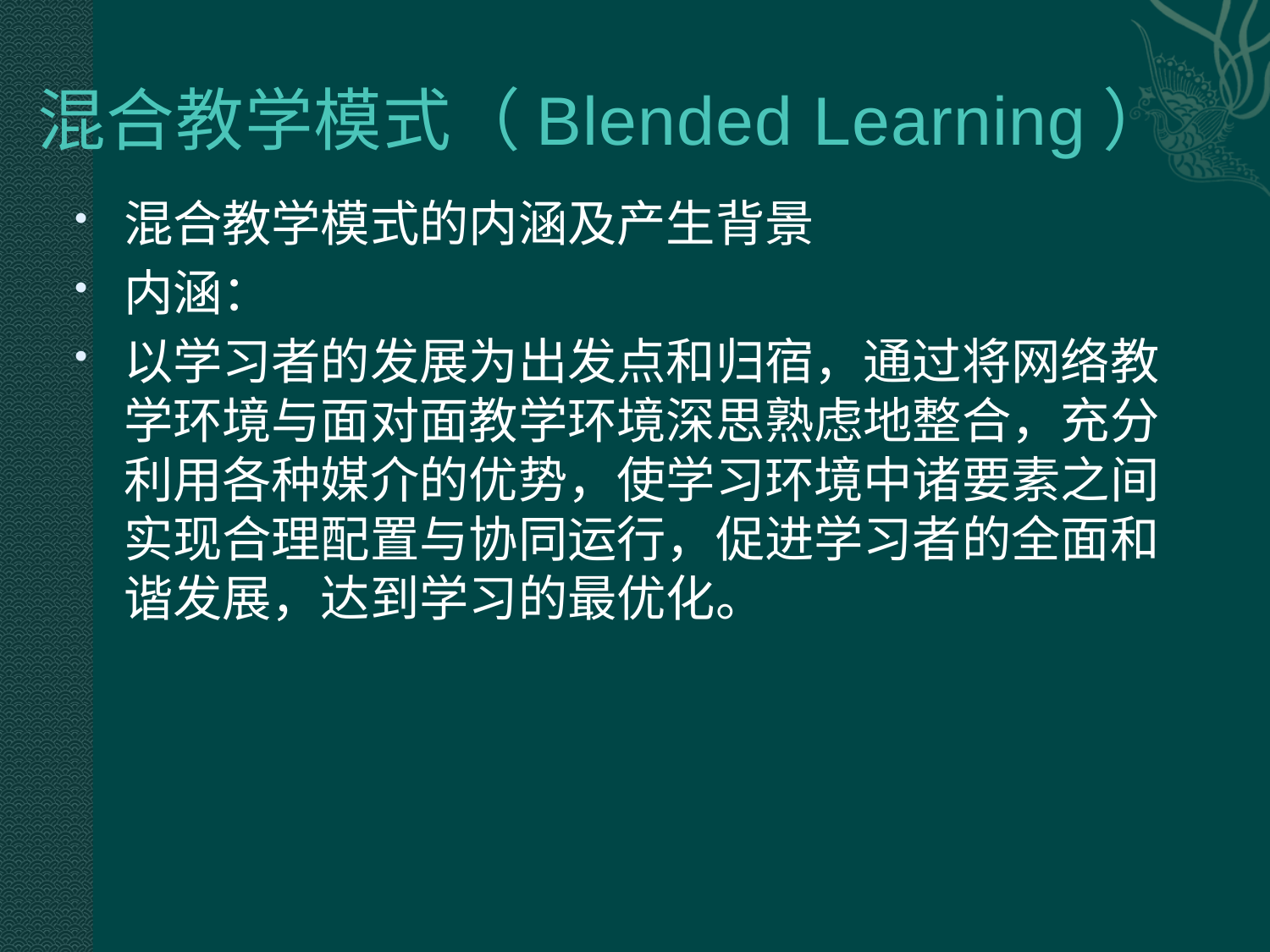

# 混合教学模式（Blended Learning）
混合教学模式的内涵及产生背景
内涵：
以学习者的发展为出发点和归宿，通过将网络教学环境与面对面教学环境深思熟虑地整合，充分利用各种媒介的优势，使学习环境中诸要素之间实现合理配置与协同运行，促进学习者的全面和谐发展，达到学习的最优化。